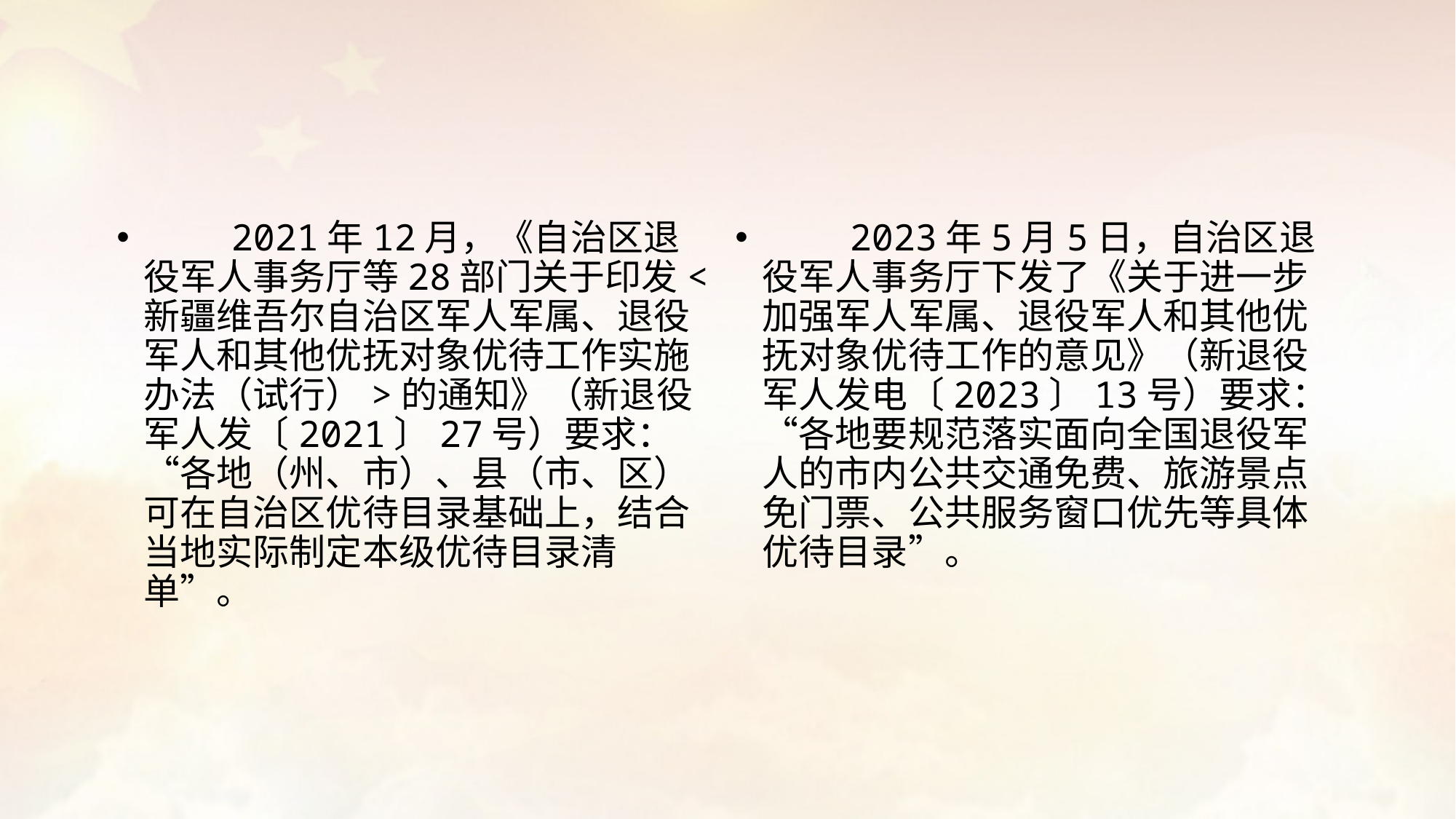

2023年5月5日，自治区退役军人事务厅下发了《关于进一步加强军人军属、退役军人和其他优抚对象优待工作的意见》（新退役军人发电〔2023〕13号）要求：“各地要规范落实面向全国退役军人的市内公共交通免费、旅游景点免门票、公共服务窗口优先等具体优待目录”。

    2021年12月，《自治区退役军人事务厅等28部门关于印发<新疆维吾尔自治区军人军属、退役军人和其他优抚对象优待工作实施办法（试行）>的通知》（新退役军人发〔2021〕27号）要求：“各地（州、市）、县（市、区）可在自治区优待目录基础上，结合当地实际制定本级优待目录清单”。